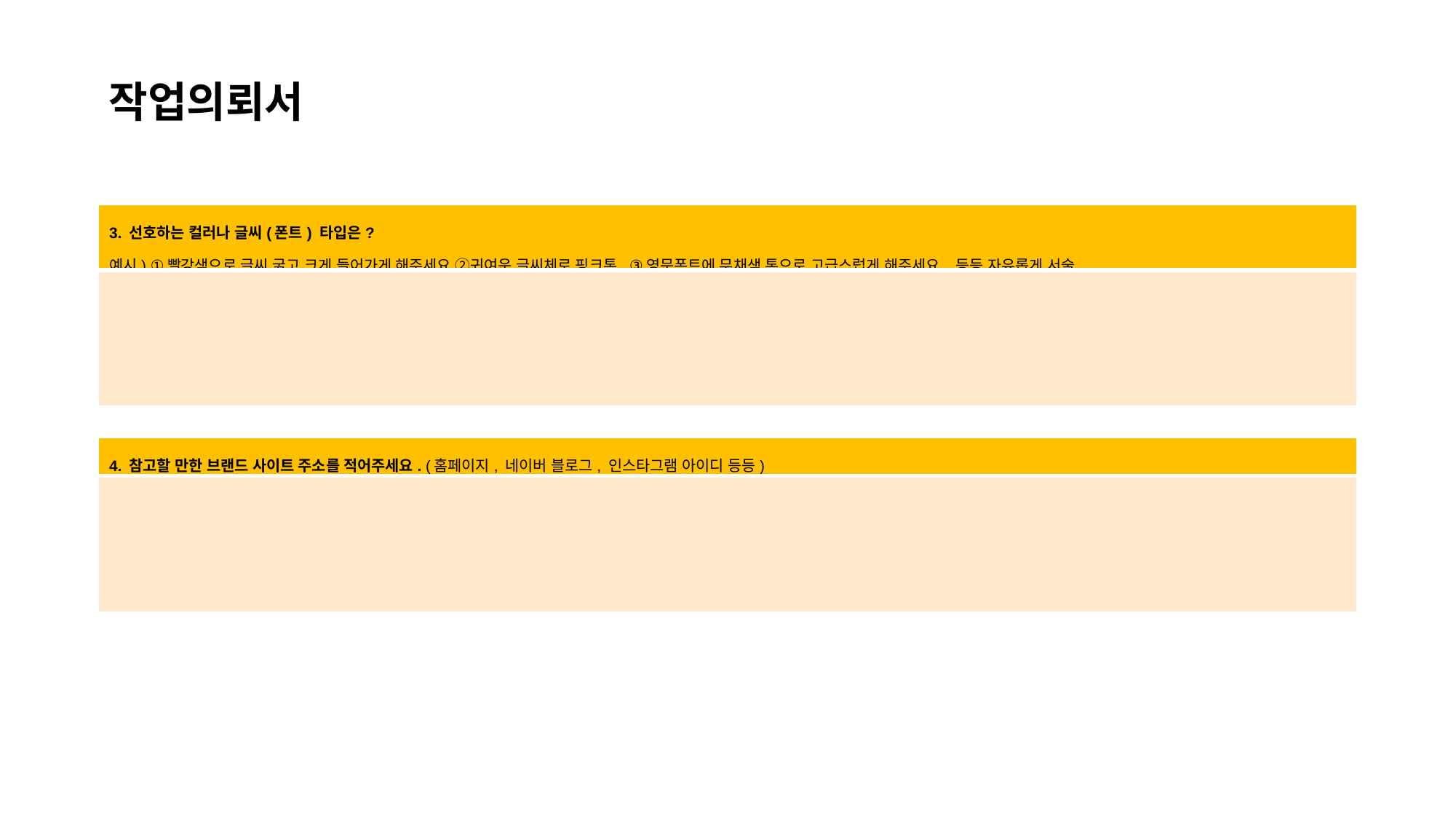

작업의뢰서
| 3. 선호하는 컬러나 글씨(폰트) 타입은? 예시) ①빨강색으로 글씨 굵고 크게 들어가게 해주세요 ②귀여운 글씨체로 핑크톤, ③영문폰트에 무채색 톤으로 고급스럽게 해주세요. 등등 자유롭게 서술. |
| --- |
|  |
| 4. 참고할 만한 브랜드 사이트 주소를 적어주세요. (홈페이지, 네이버 블로그, 인스타그램 아이디 등등) |
| --- |
|  |